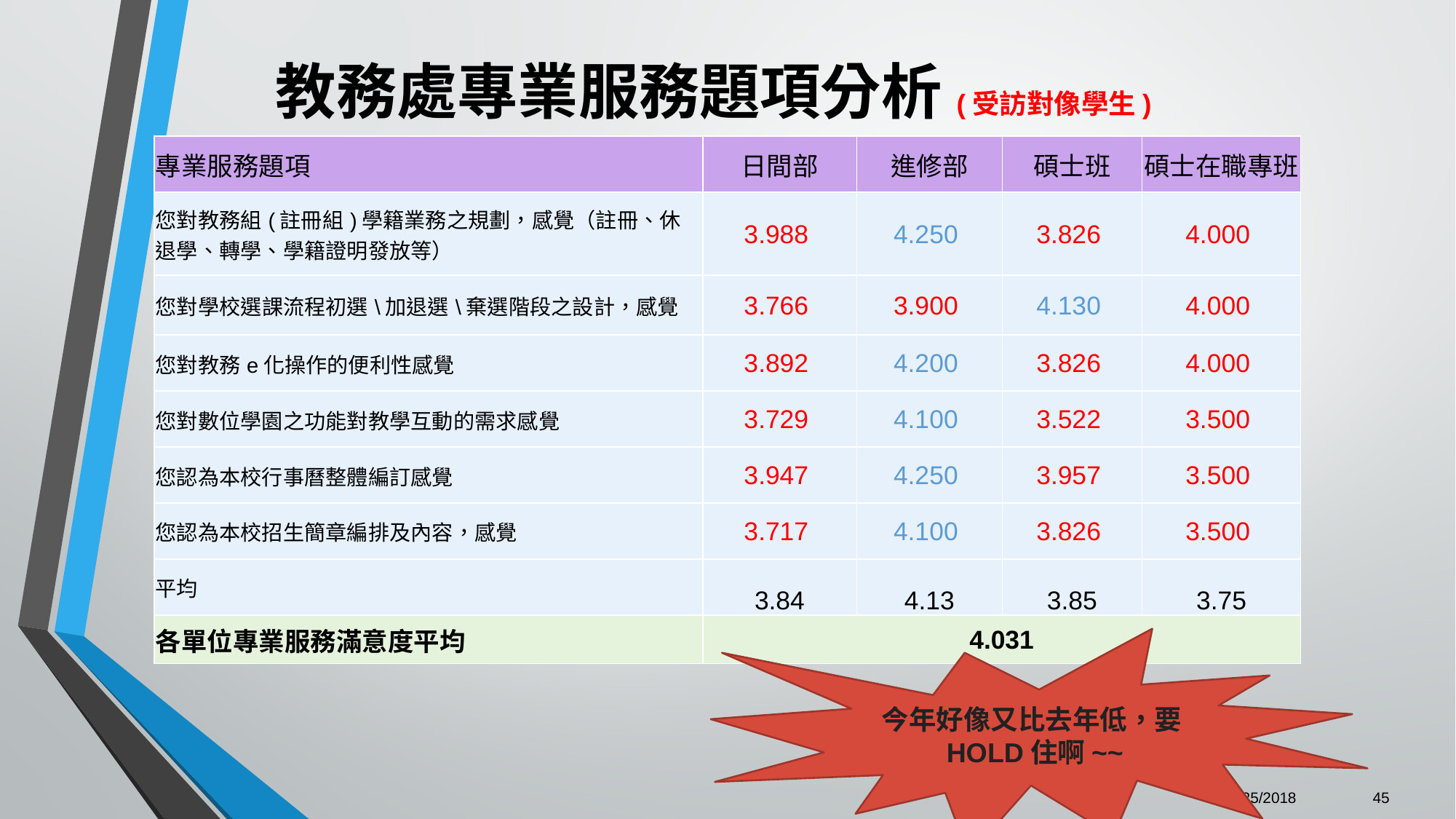

教務處專業服務題項分析(受訪對像學生)

| 專業服務題項 | 日間部 | 進修部 | 碩士班 | 碩士在職專班 |
| --- | --- | --- | --- | --- |
| 您對教務組(註冊組)學籍業務之規劃，感覺（註冊、休退學、轉學、學籍證明發放等） | 3.988 | 4.250 | 3.826 | 4.000 |
| 您對學校選課流程初選\加退選\棄選階段之設計，感覺 | 3.766 | 3.900 | 4.130 | 4.000 |
| 您對教務e化操作的便利性感覺 | 3.892 | 4.200 | 3.826 | 4.000 |
| 您對數位學園之功能對教學互動的需求感覺 | 3.729 | 4.100 | 3.522 | 3.500 |
| 您認為本校行事曆整體編訂感覺 | 3.947 | 4.250 | 3.957 | 3.500 |
| 您認為本校招生簡章編排及內容，感覺 | 3.717 | 4.100 | 3.826 | 3.500 |
| 平均 | 3.84 | 4.13 | 3.85 | 3.75 |
| 各單位專業服務滿意度平均 | 4.031 |  |  |  |
今年好像又比去年低，要HOLD住啊~~
45
6/25/2018